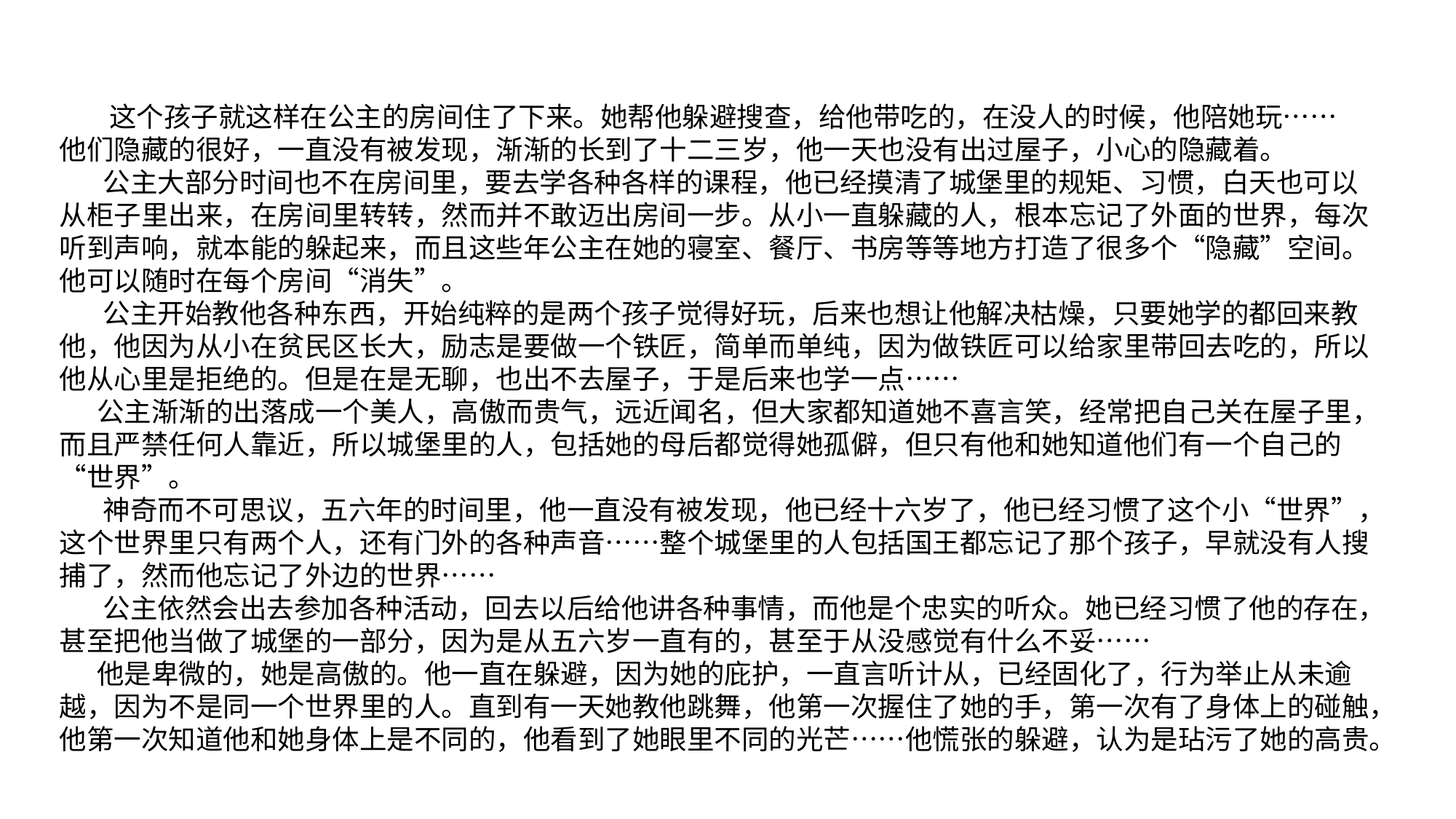

这个孩子就这样在公主的房间住了下来。她帮他躲避搜查，给他带吃的，在没人的时候，他陪她玩……      他们隐藏的很好，一直没有被发现，渐渐的长到了十二三岁，他一天也没有出过屋子，小心的隐藏着。
      公主大部分时间也不在房间里，要去学各种各样的课程，他已经摸清了城堡里的规矩、习惯，白天也可以从柜子里出来，在房间里转转，然而并不敢迈出房间一步。从小一直躲藏的人，根本忘记了外面的世界，每次听到声响，就本能的躲起来，而且这些年公主在她的寝室、餐厅、书房等等地方打造了很多个“隐藏”空间。他可以随时在每个房间“消失”。
      公主开始教他各种东西，开始纯粹的是两个孩子觉得好玩，后来也想让他解决枯燥，只要她学的都回来教他，他因为从小在贫民区长大，励志是要做一个铁匠，简单而单纯，因为做铁匠可以给家里带回去吃的，所以他从心里是拒绝的。但是在是无聊，也出不去屋子，于是后来也学一点……
     公主渐渐的出落成一个美人，高傲而贵气，远近闻名，但大家都知道她不喜言笑，经常把自己关在屋子里，而且严禁任何人靠近，所以城堡里的人，包括她的母后都觉得她孤僻，但只有他和她知道他们有一个自己的“世界”。
      神奇而不可思议，五六年的时间里，他一直没有被发现，他已经十六岁了，他已经习惯了这个小“世界”，这个世界里只有两个人，还有门外的各种声音……整个城堡里的人包括国王都忘记了那个孩子，早就没有人搜捕了，然而他忘记了外边的世界……
      公主依然会出去参加各种活动，回去以后给他讲各种事情，而他是个忠实的听众。她已经习惯了他的存在，甚至把他当做了城堡的一部分，因为是从五六岁一直有的，甚至于从没感觉有什么不妥……
     他是卑微的，她是高傲的。他一直在躲避，因为她的庇护，一直言听计从，已经固化了，行为举止从未逾越，因为不是同一个世界里的人。直到有一天她教他跳舞，他第一次握住了她的手，第一次有了身体上的碰触，他第一次知道他和她身体上是不同的，他看到了她眼里不同的光芒……他慌张的躲避，认为是玷污了她的高贵。